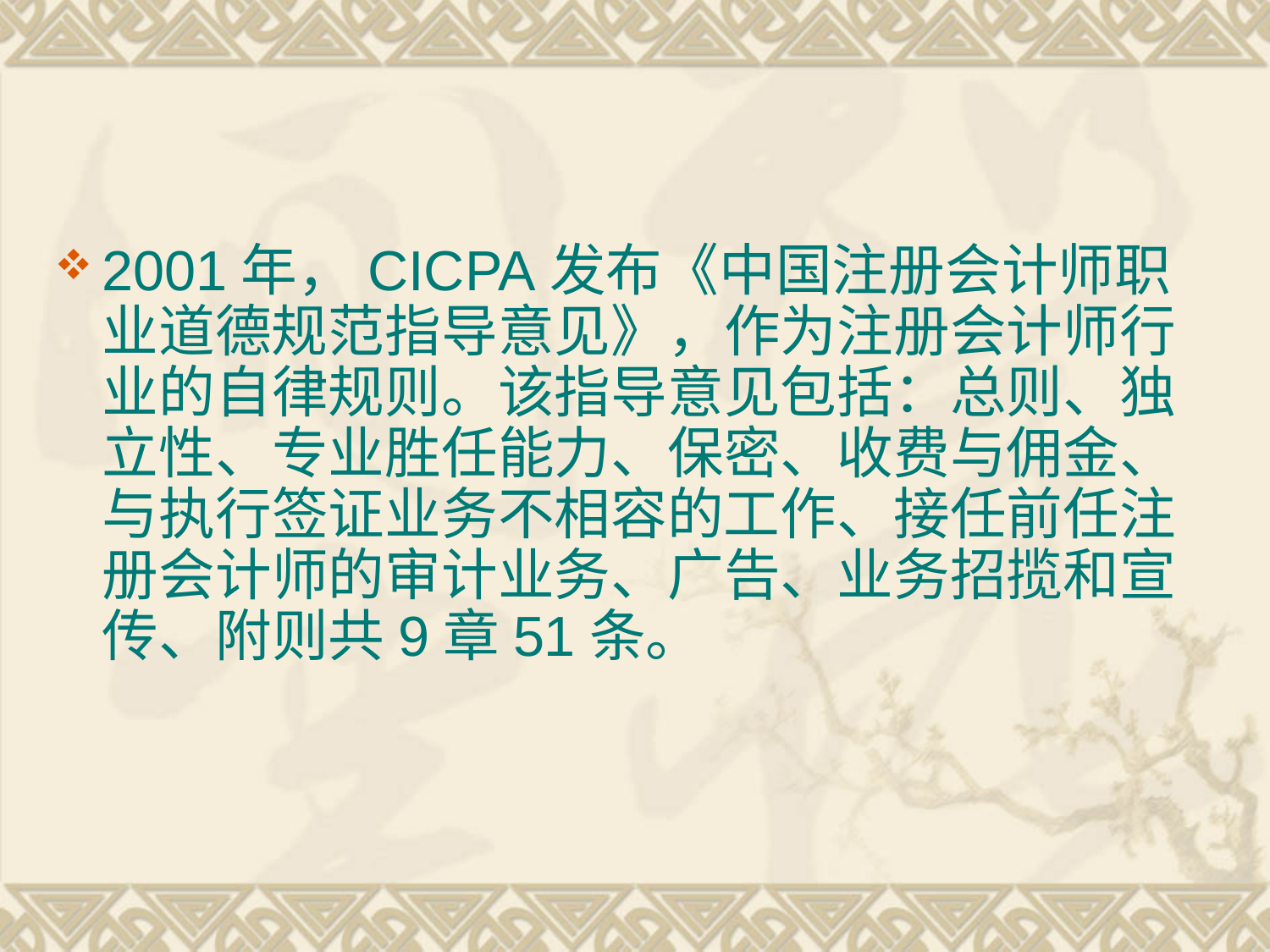

2001年，CICPA发布《中国注册会计师职业道德规范指导意见》，作为注册会计师行业的自律规则。该指导意见包括：总则、独立性、专业胜任能力、保密、收费与佣金、与执行签证业务不相容的工作、接任前任注册会计师的审计业务、广告、业务招揽和宣传、附则共9章51条。